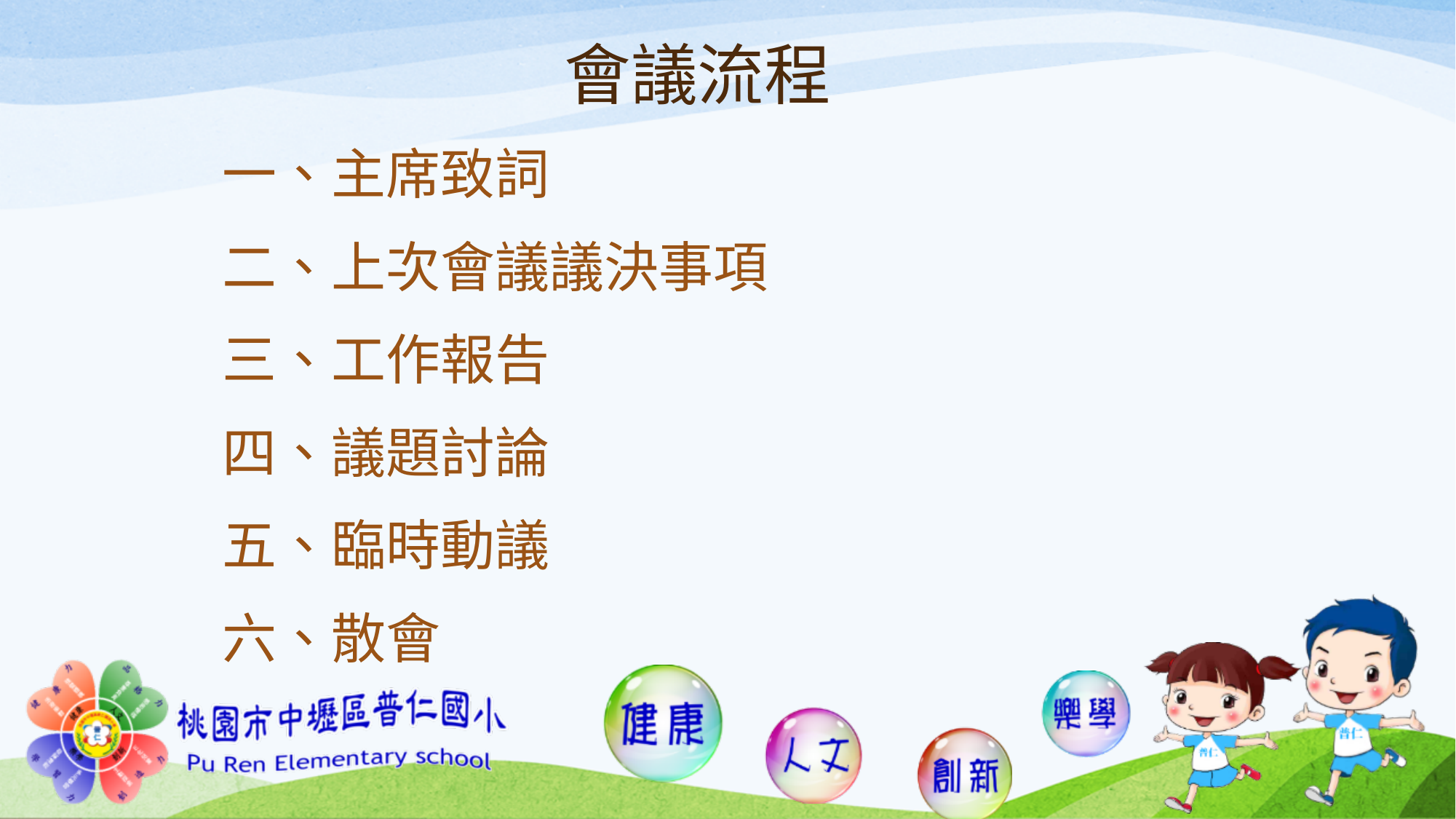

# 會議流程
一、主席致詞
二、上次會議議決事項
三、工作報告
四、議題討論
五、臨時動議
六、散會